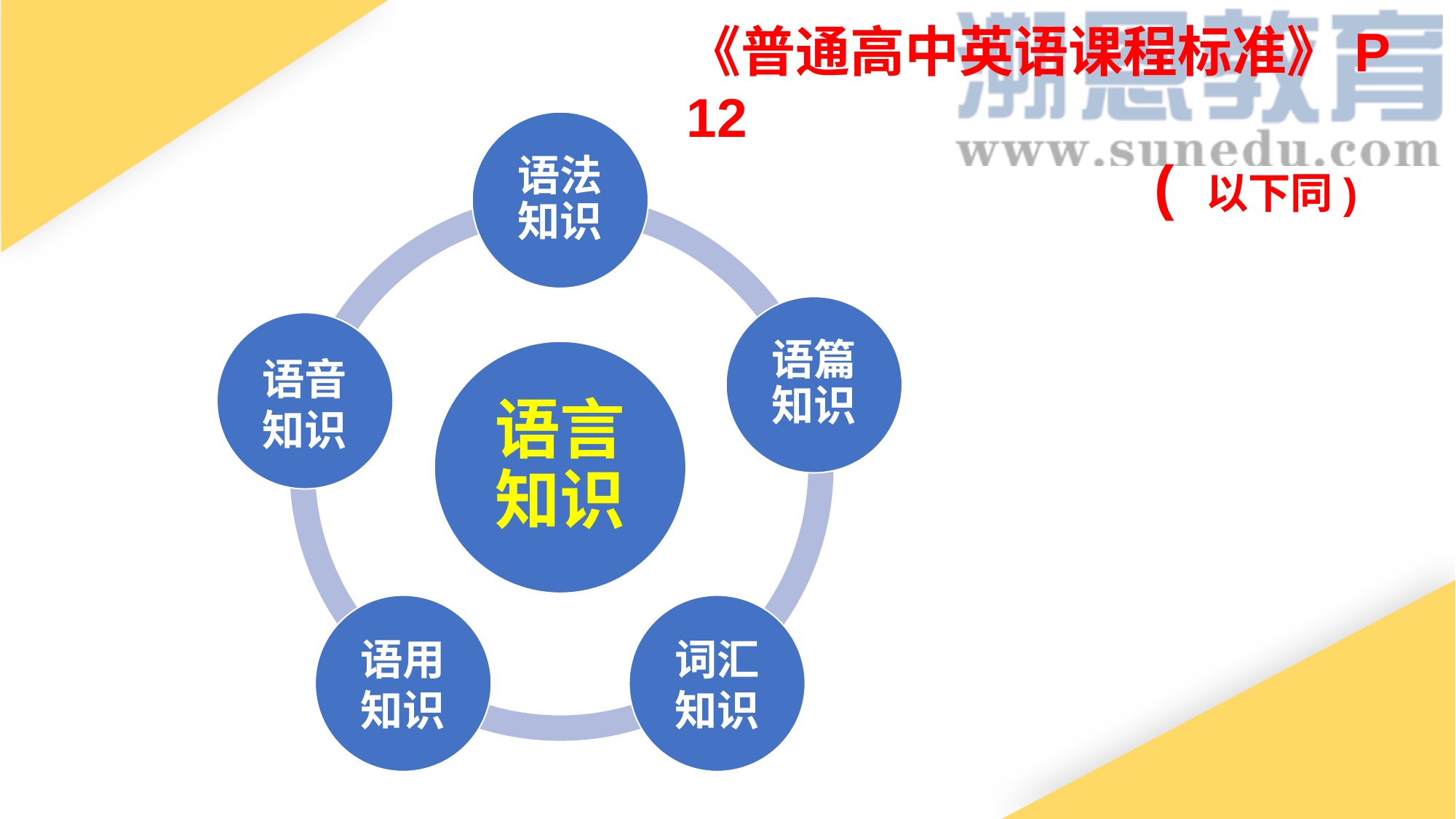

《普通高中英语课程标准》P 12
                               ( 以下同)
语言知识
语法知识
语篇知识
词汇知识
语用知识

语音
知识